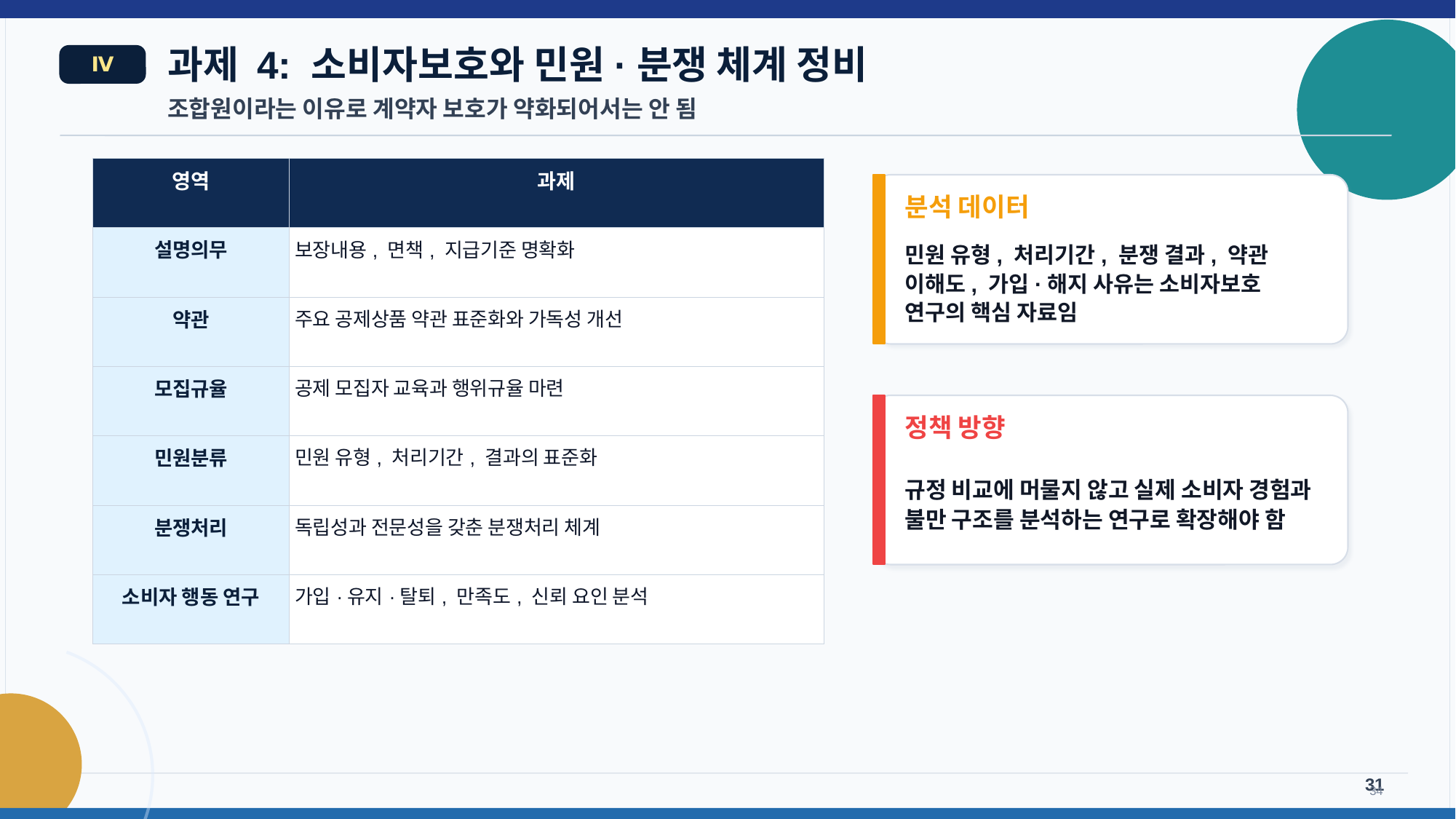

과제 4: 소비자보호와 민원·분쟁 체계 정비

Ⅳ
조합원이라는 이유로 계약자 보호가 약화되어서는 안 됨

| 영역 | 과제 |
| --- | --- |
| 설명의무 | 보장내용, 면책, 지급기준 명확화 |
| 약관 | 주요 공제상품 약관 표준화와 가독성 개선 |
| 모집규율 | 공제 모집자 교육과 행위규율 마련 |
| 민원분류 | 민원 유형, 처리기간, 결과의 표준화 |
| 분쟁처리 | 독립성과 전문성을 갖춘 분쟁처리 체계 |
| 소비자 행동 연구 | 가입·유지·탈퇴, 만족도, 신뢰 요인 분석 |

분석 데이터
민원 유형, 처리기간, 분쟁 결과, 약관 이해도, 가입·해지 사유는 소비자보호 연구의 핵심 자료임

정책 방향
규정 비교에 머물지 않고 실제 소비자 경험과 불만 구조를 분석하는 연구로 확장해야 함

31
34